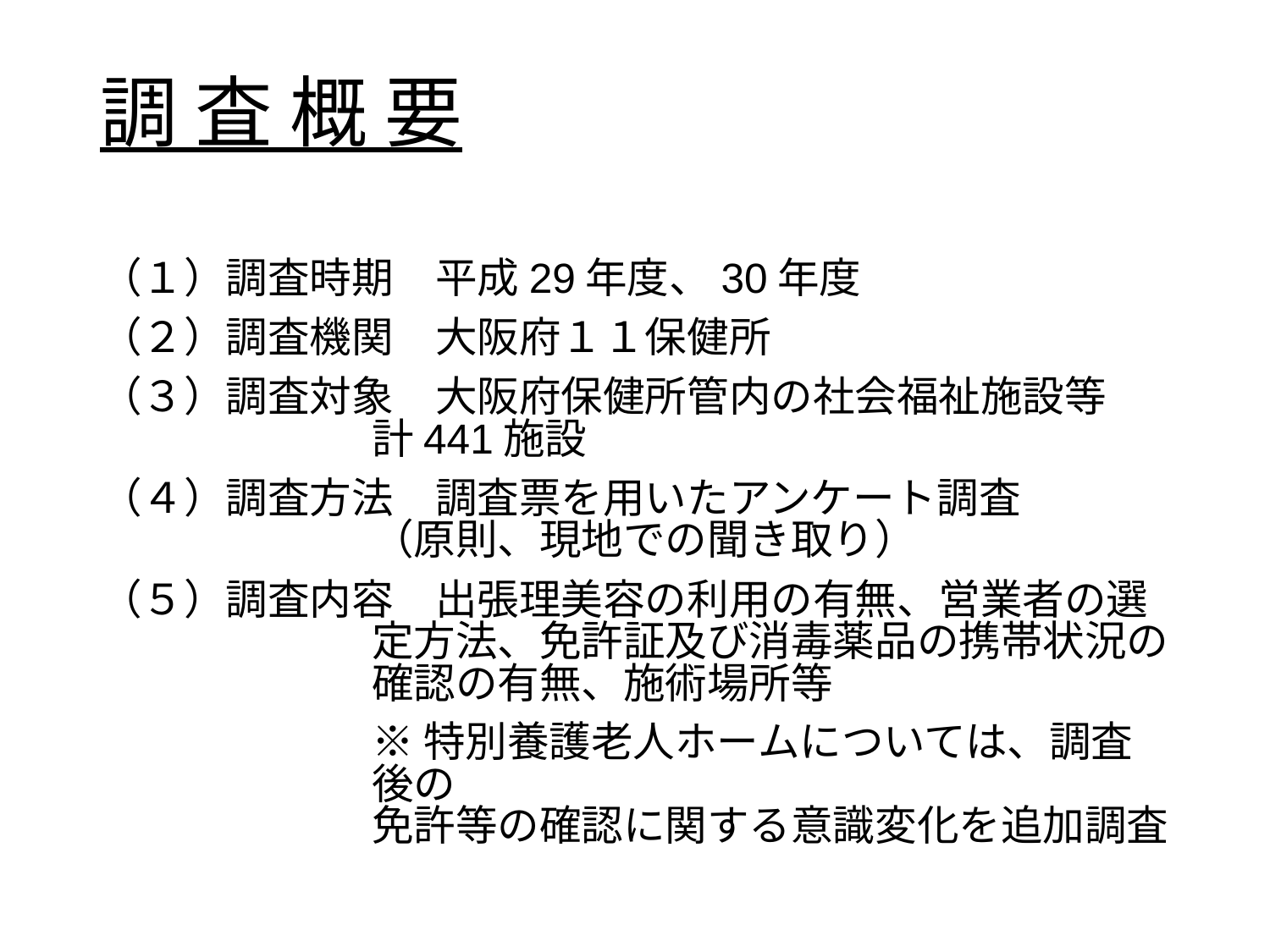

# 調 査 概 要
（１）調査時期　平成29年度、30年度
（２）調査機関　大阪府１１保健所
（３）調査対象　大阪府保健所管内の社会福祉施設等
計441施設
（４）調査方法　調査票を用いたアンケート調査
（原則、現地での聞き取り）
（５）調査内容　出張理美容の利用の有無、営業者の選定方法、免許証及び消毒薬品の携帯状況の確認の有無、施術場所等
※特別養護老人ホームについては、調査後の
免許等の確認に関する意識変化を追加調査